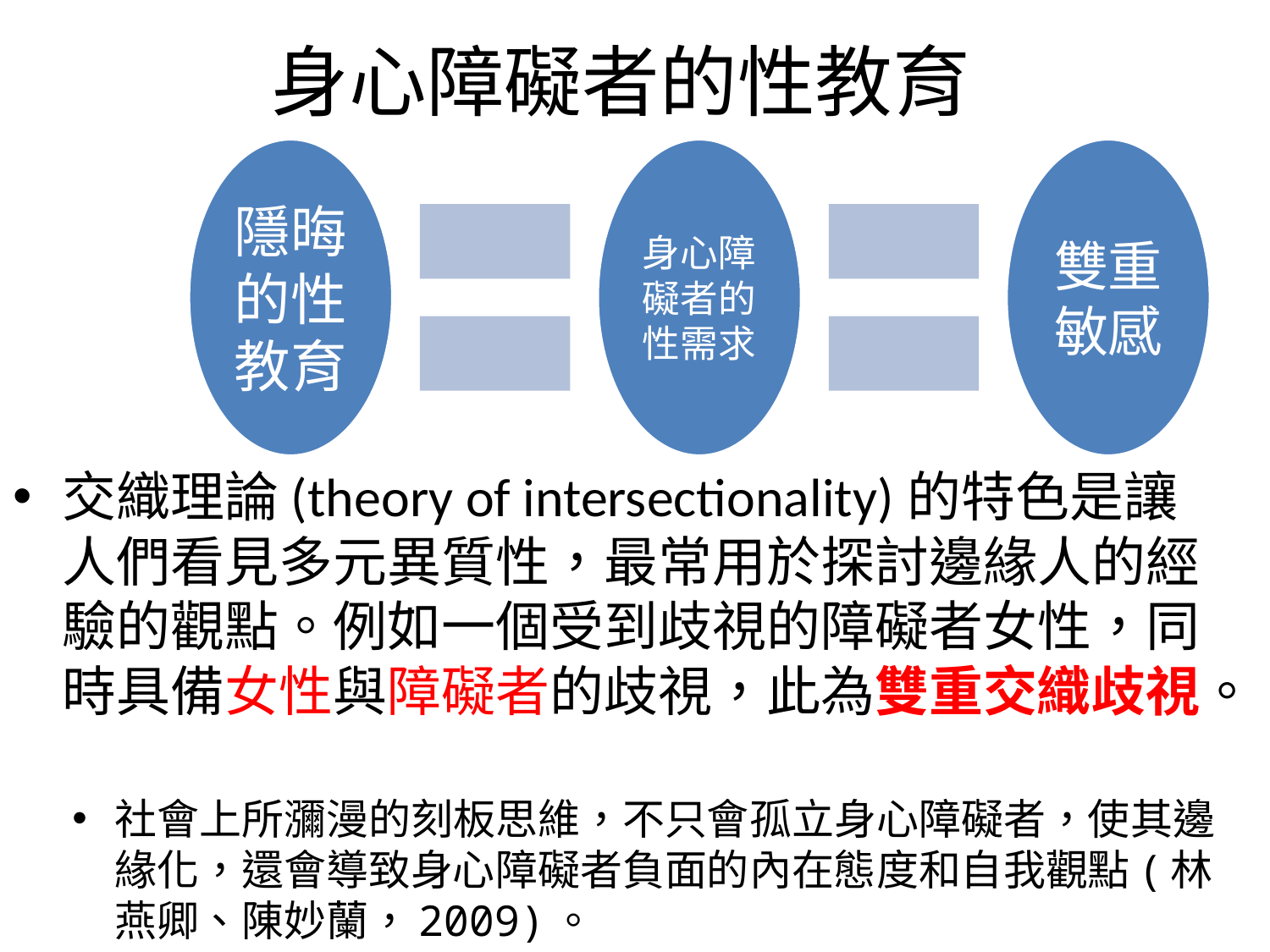

# 身心障礙者的性教育
隱晦的性教育
身心障礙者的性需求
雙重敏感
交織理論(theory of intersectionality)的特色是讓人們看見多元異質性，最常用於探討邊緣人的經驗的觀點。例如一個受到歧視的障礙者女性，同時具備女性與障礙者的歧視，此為雙重交織歧視。

社會上所瀰漫的刻板思維，不只會孤立身心障礙者，使其邊緣化，還會導致身心障礙者負面的內在態度和自我觀點(林燕卿、陳妙蘭，2009)。